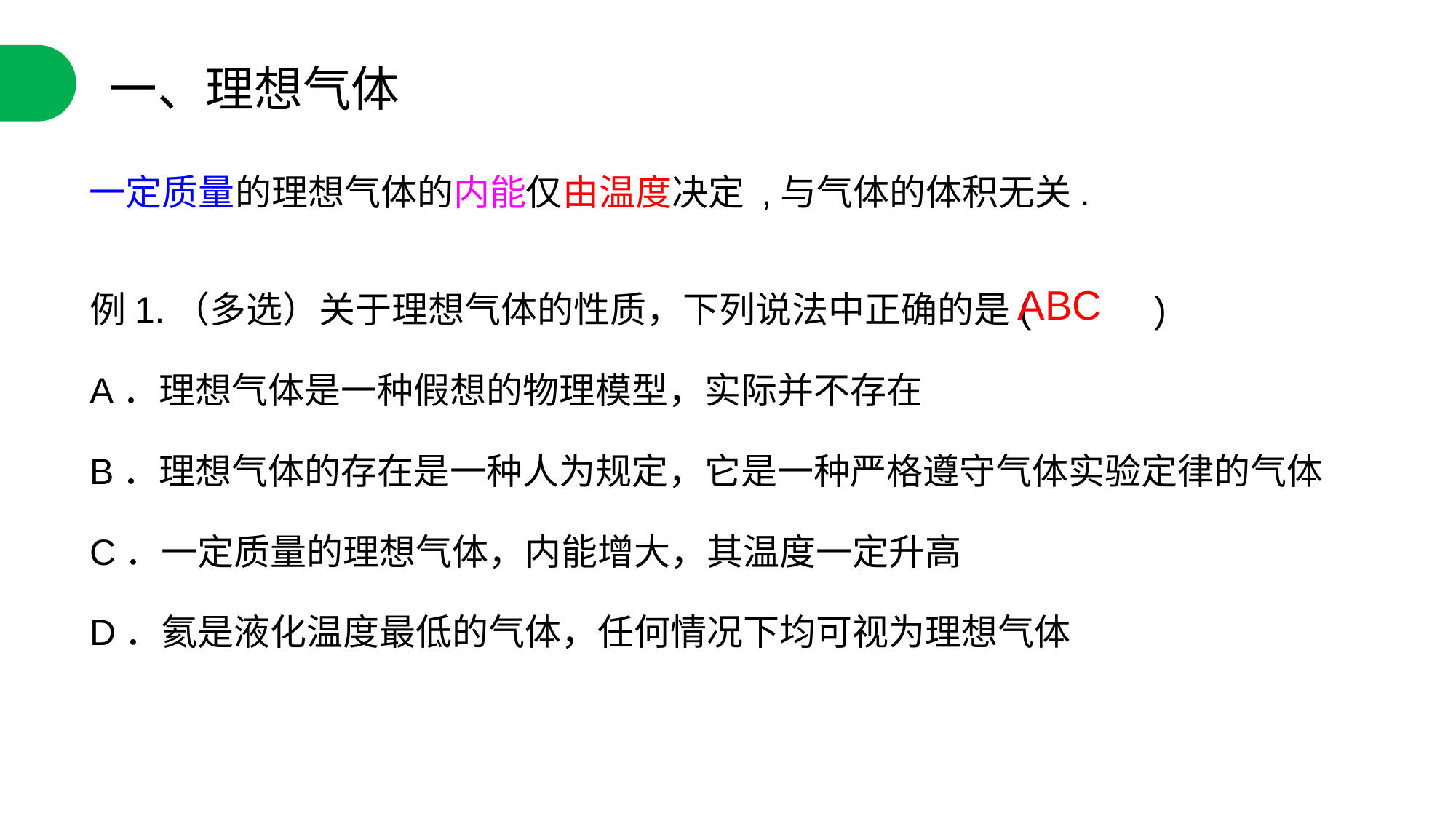

一、理想气体
一定质量的理想气体的内能仅由温度决定 ,与气体的体积无关.
例1.（多选）关于理想气体的性质，下列说法中正确的是(　　    )
A．理想气体是一种假想的物理模型，实际并不存在
B．理想气体的存在是一种人为规定，它是一种严格遵守气体实验定律的气体
C．一定质量的理想气体，内能增大，其温度一定升高
D．氦是液化温度最低的气体，任何情况下均可视为理想气体
ABC